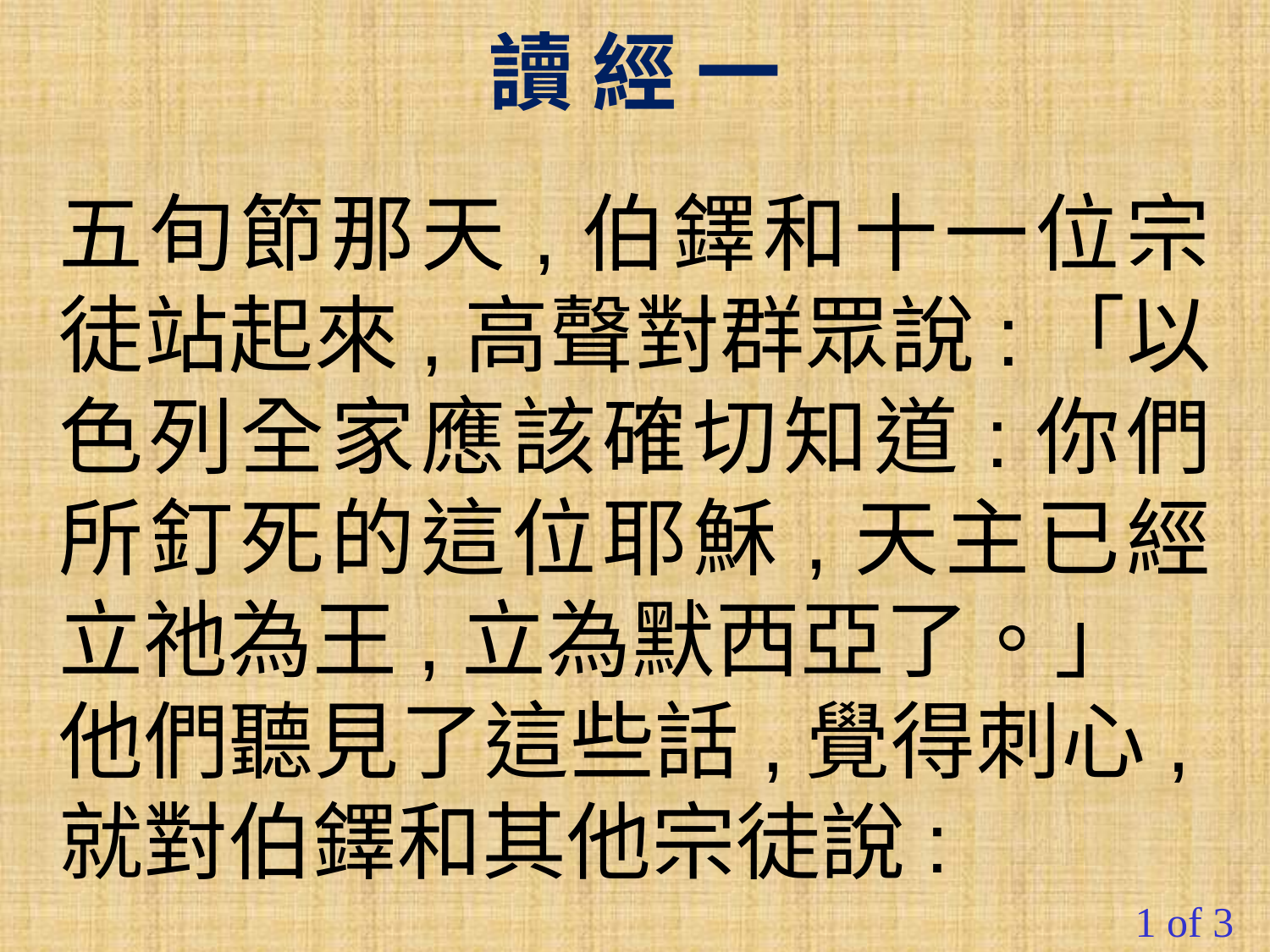

讀 經 一

五旬節那天,伯鐸和十一位宗徒站起來,高聲對群眾說:「以色列全家應該確切知道:你們所釘死的這位耶穌,天主已經立祂為王,立為默西亞了。」
他們聽見了這些話,覺得刺心,就對伯鐸和其他宗徒說:
#
1 of 3